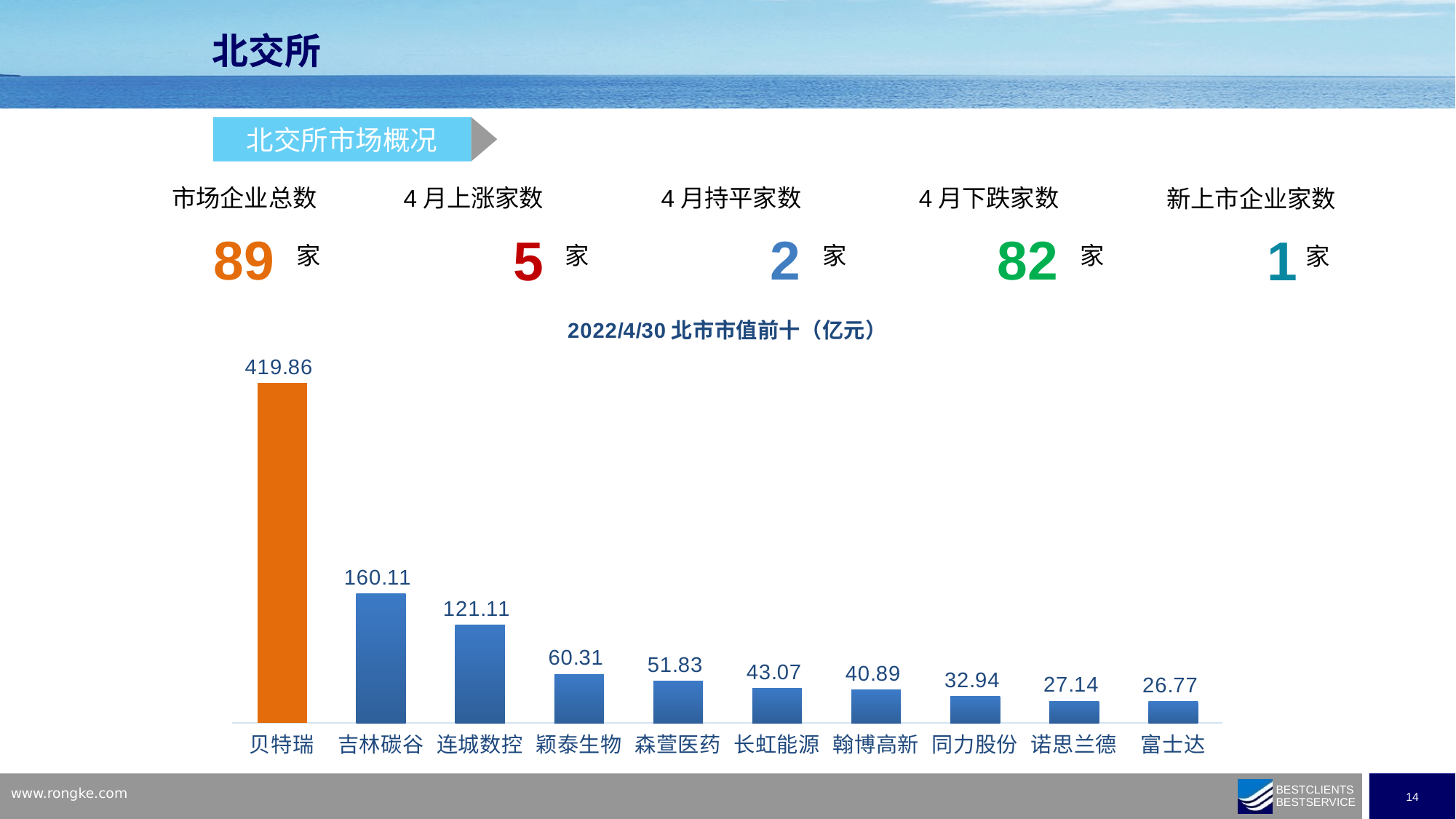

北交所
北交所市场概况

市场企业总数
89
家
4月上涨家数
5
家
4月持平家数
2
家
4月下跌家数
82
家
新上市企业家数
1
家

### Chart: 2022/4/30北市市值前十（亿元）

| Category |  |
|---|---|
| 贝特瑞 | 419.859 |
| 吉林碳谷 | 160.1148 |
| 连城数控 | 121.1107 |
| 颖泰生物 | 60.3094 |
| 森萱医药 | 51.8279 |
| 长虹能源 | 43.0719 |
| 翰博高新 | 40.8914 |
| 同力股份 | 32.9438 |
| 诺思兰德 | 27.1399 |
| 富士达 | 26.77 |